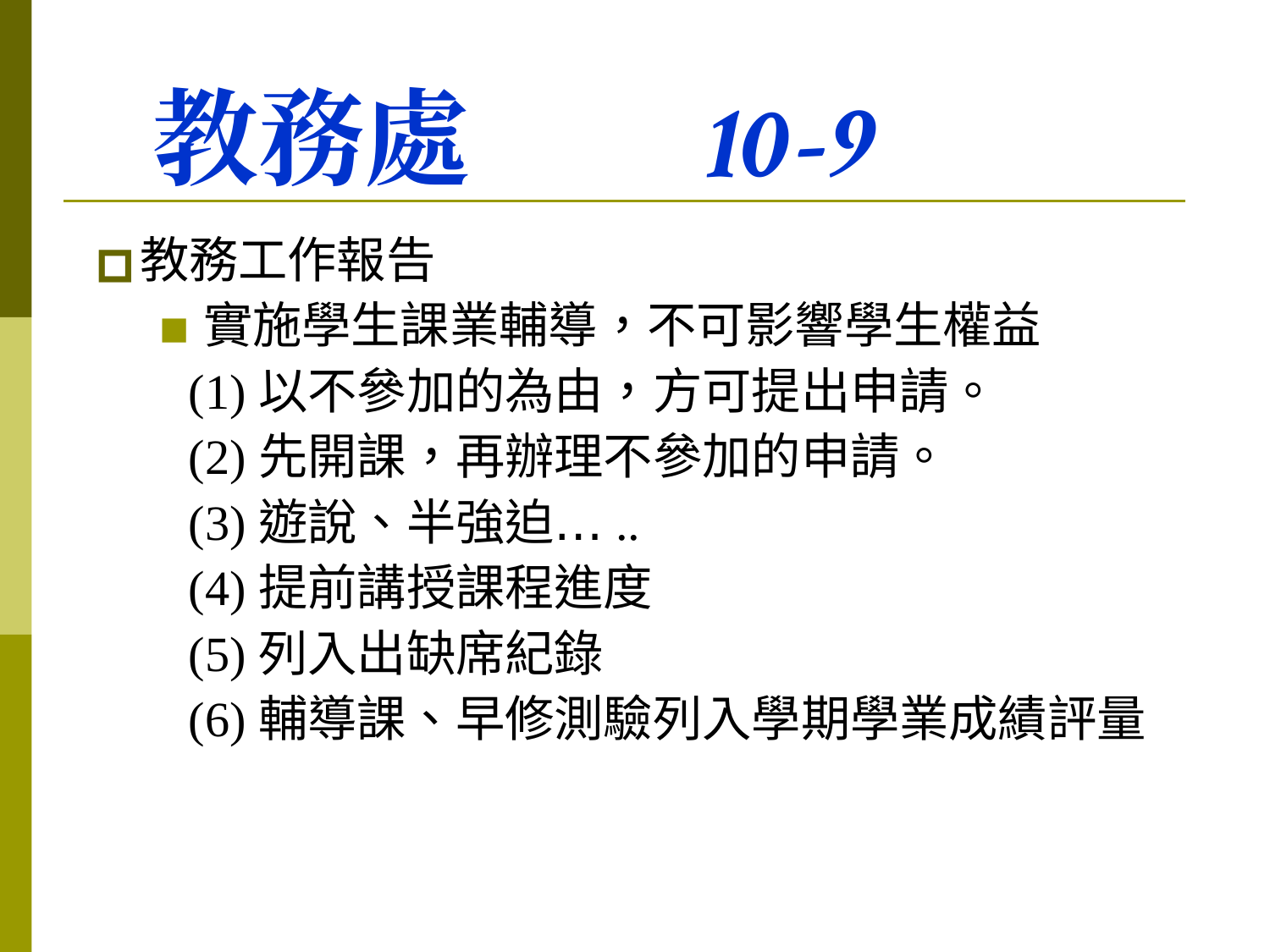

# 教務處           10-9
教務工作報告
實施學生課業輔導，不可影響學生權益
    (1)以不參加的為由，方可提出申請。
    (2)先開課，再辦理不參加的申請。
    (3)遊說、半強迫…..
    (4)提前講授課程進度
    (5)列入出缺席紀錄
    (6)輔導課、早修測驗列入學期學業成績評量